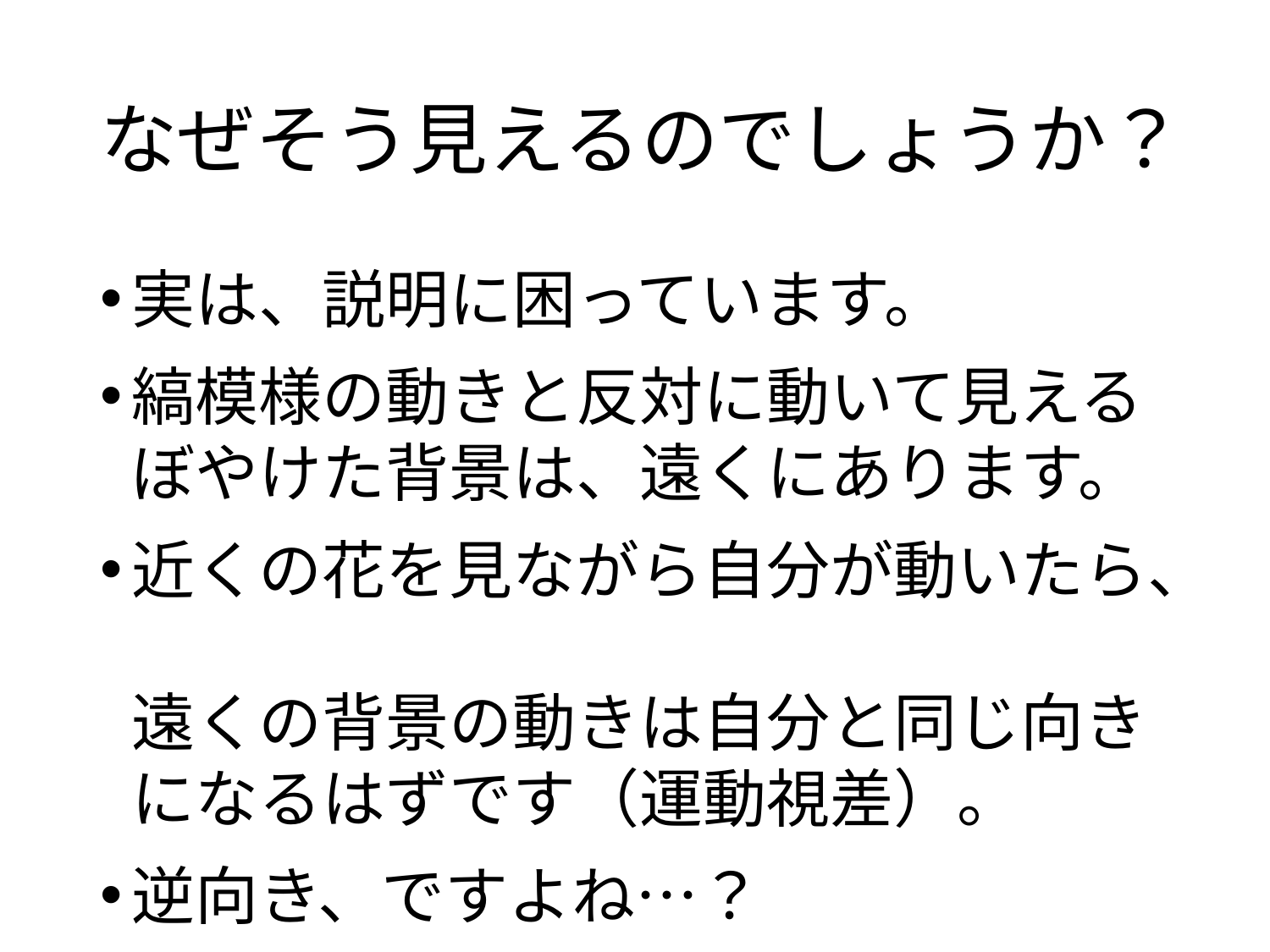

# なぜそう見えるのでしょうか？
実は、説明に困っています。
縞模様の動きと反対に動いて見えるぼやけた背景は、遠くにあります。
近くの花を見ながら自分が動いたら、
遠くの背景の動きは自分と同じ向きになるはずです（運動視差）。
逆向き、ですよね…？